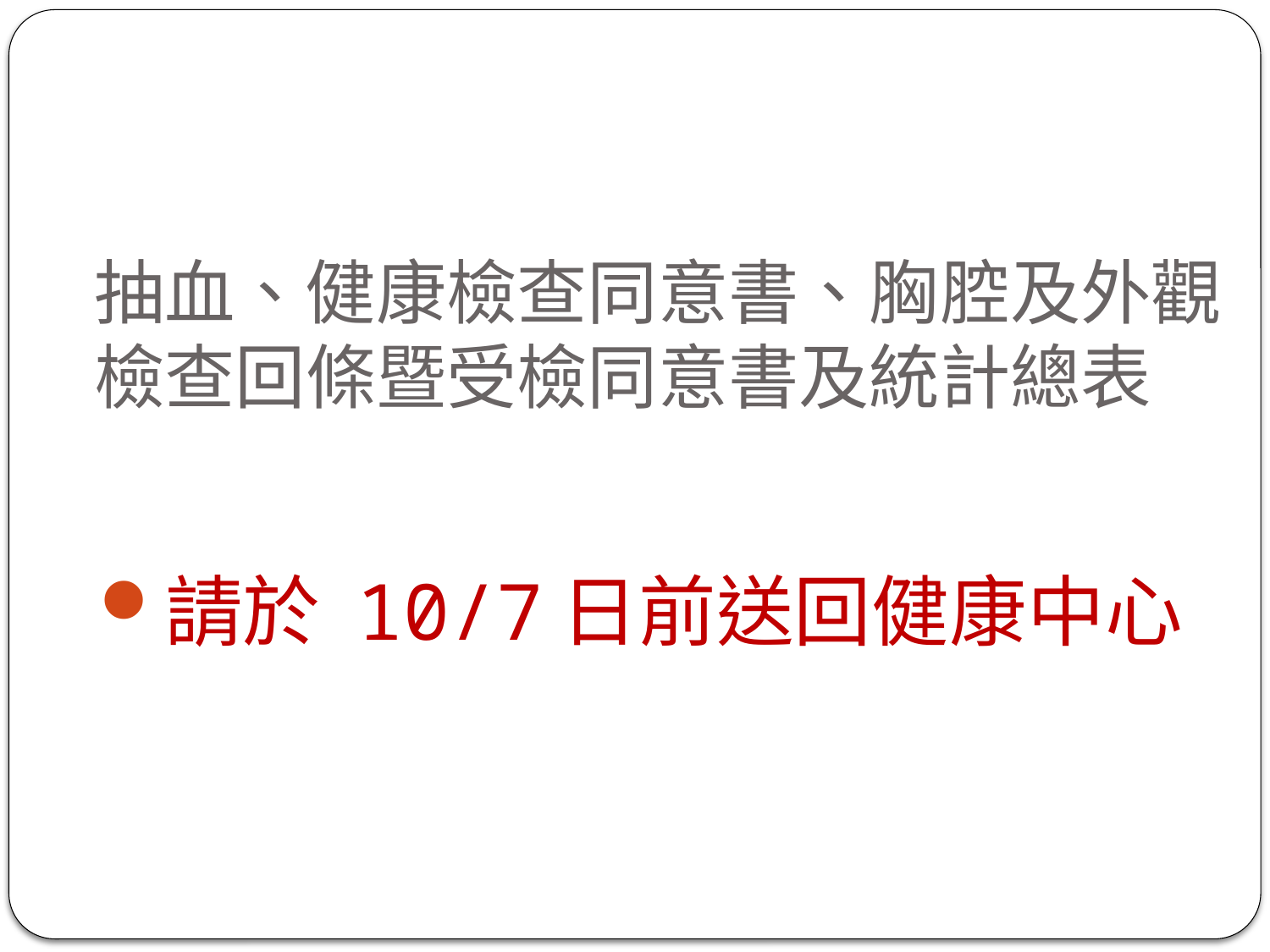

# 抽血、健康檢查同意書、胸腔及外觀檢查回條暨受檢同意書及統計總表
請於 10/7日前送回健康中心